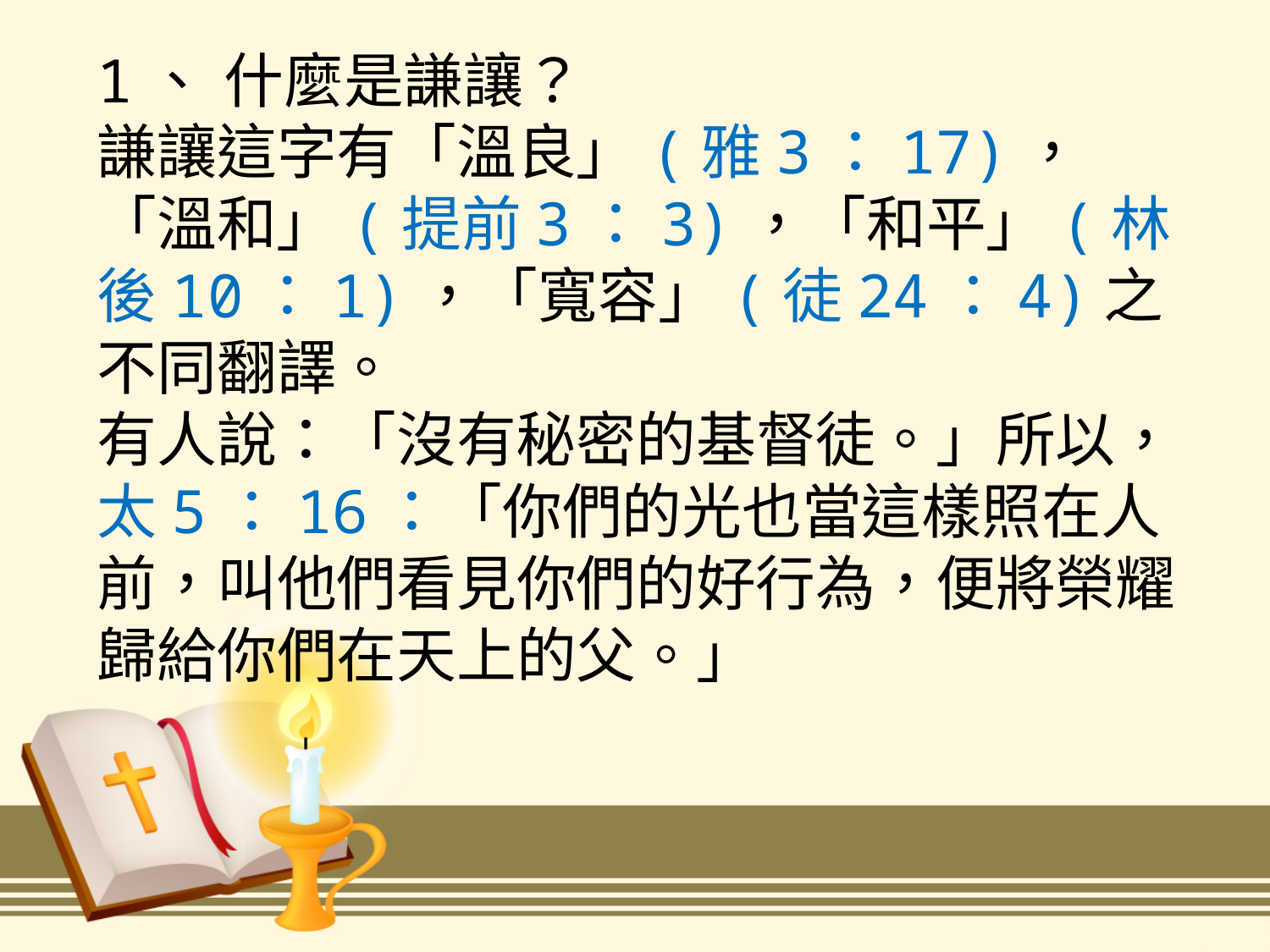

1、	什麼是謙讓？
謙讓這字有「溫良」(雅3：17)，「溫和」(提前3：3)，「和平」(林後10：1)，「寬容」(徒24：4)之不同翻譯。
有人說：「沒有秘密的基督徒。」所以，太5：16：「你們的光也當這樣照在人前，叫他們看見你們的好行為，便將榮耀歸給你們在天上的父。」